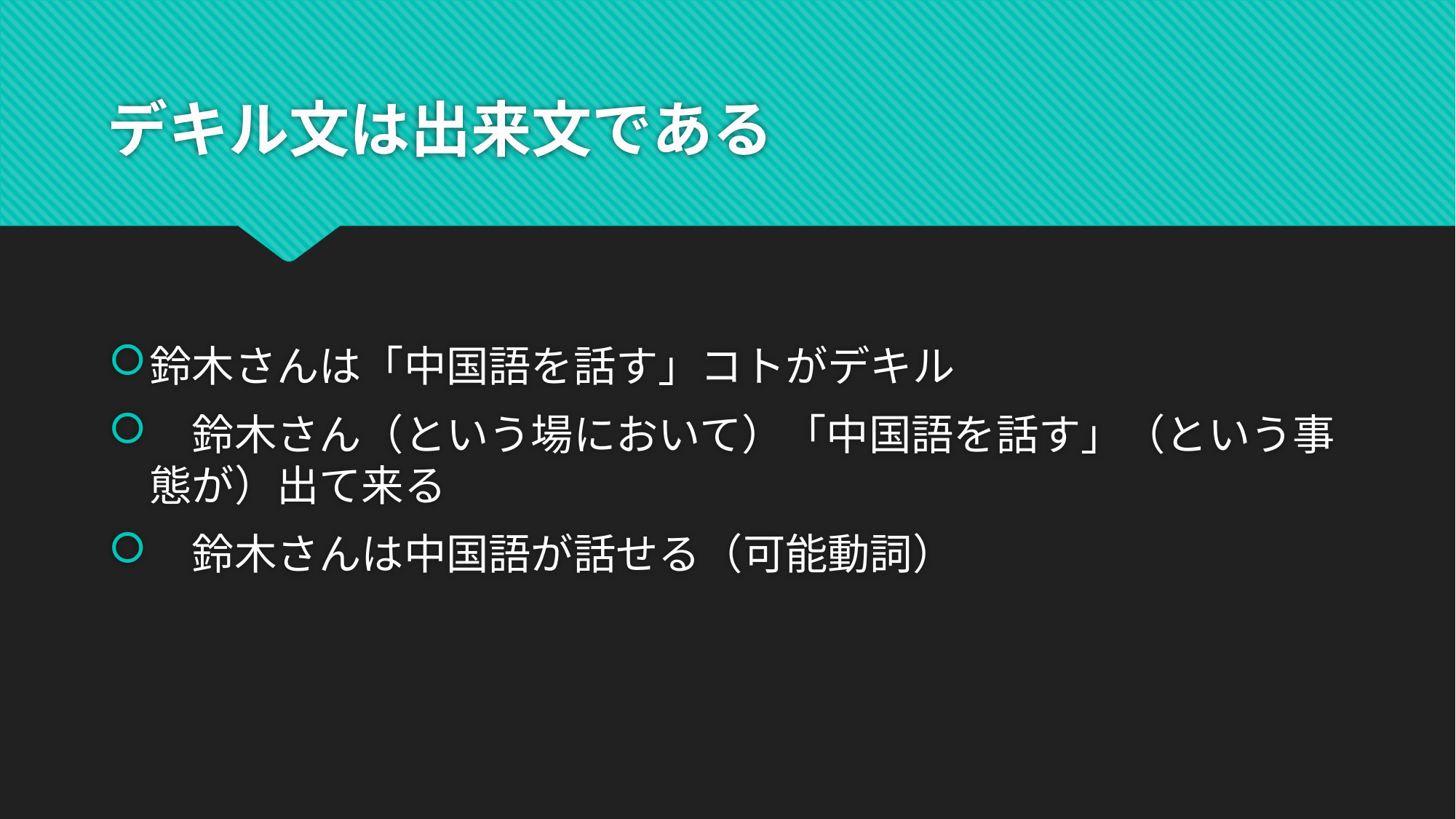

# デキル文は出来文である
鈴木さんは「中国語を話す」コトがデキル
　鈴木さん（という場において）「中国語を話す」（という事態が）出て来る
　鈴木さんは中国語が話せる（可能動詞）